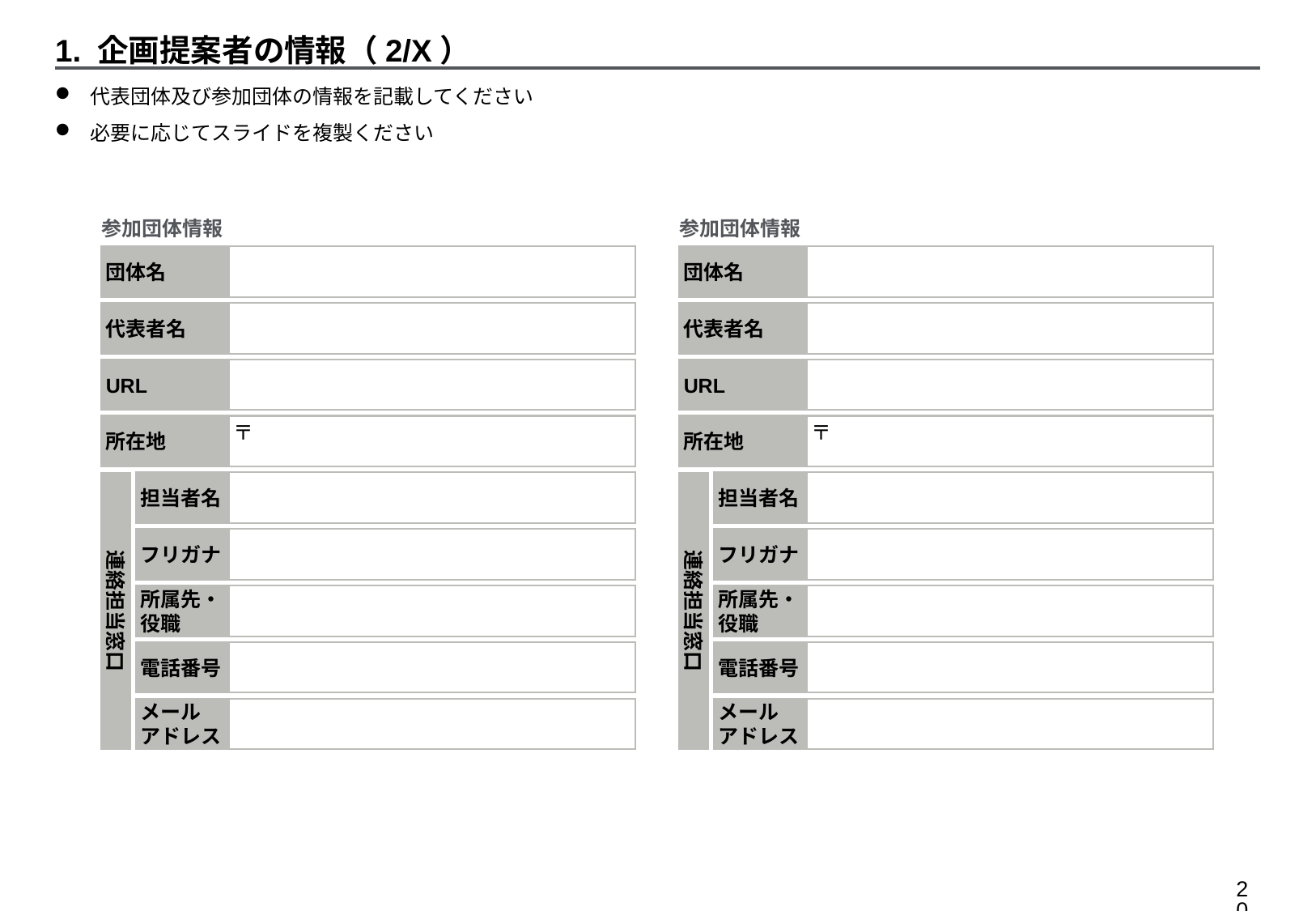

1. 企画提案者の情報（2/X）
代表団体及び参加団体の情報を記載してください
必要に応じてスライドを複製ください
参加団体情報
参加団体情報
団体名

団体名

代表者名
代表者名

URL

URL

所在地
〒

所在地
〒

担当者名

担当者名

連絡担当窓口
連絡担当窓口
フリガナ

フリガナ

所属先・
役職
所属先・
役職

電話番号

電話番号

メール
アドレス

メール
アドレス

20